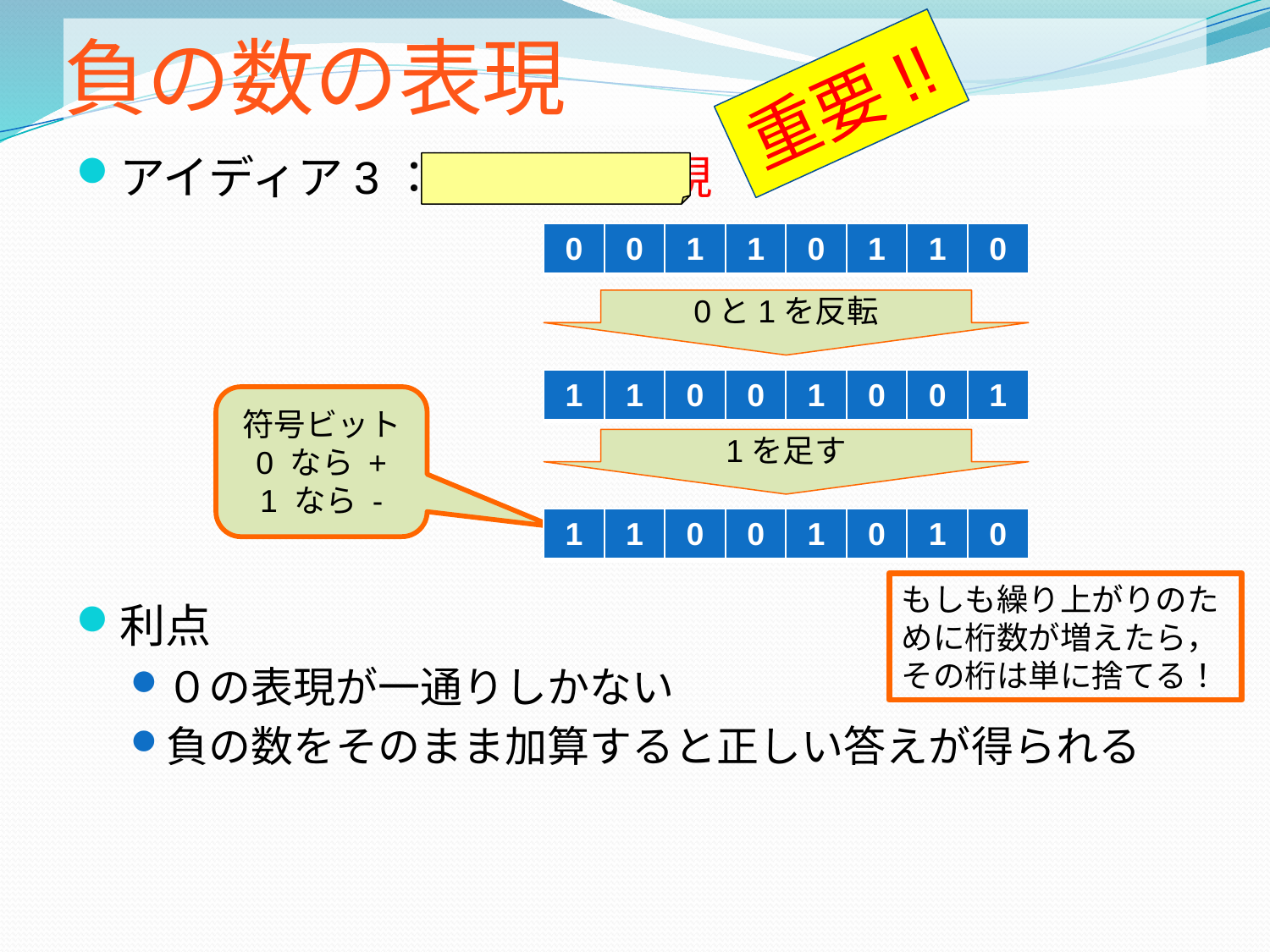

# 負の数の表現
重要!!
アイディア3：２の補数表現

利点
０の表現が一通りしかない
負の数をそのまま加算すると正しい答えが得られる

| 0 | 0 | 1 | 1 | 0 | 1 | 1 | 0 |
| --- | --- | --- | --- | --- | --- | --- | --- |
0と1を反転
| 1 | 1 | 0 | 0 | 1 | 0 | 0 | 1 |
| --- | --- | --- | --- | --- | --- | --- | --- |
符号ビット
0 なら +
1 なら -
1を足す
| 1 | 1 | 0 | 0 | 1 | 0 | 1 | 0 |
| --- | --- | --- | --- | --- | --- | --- | --- |
もしも繰り上がりのために桁数が増えたら，その桁は単に捨てる！